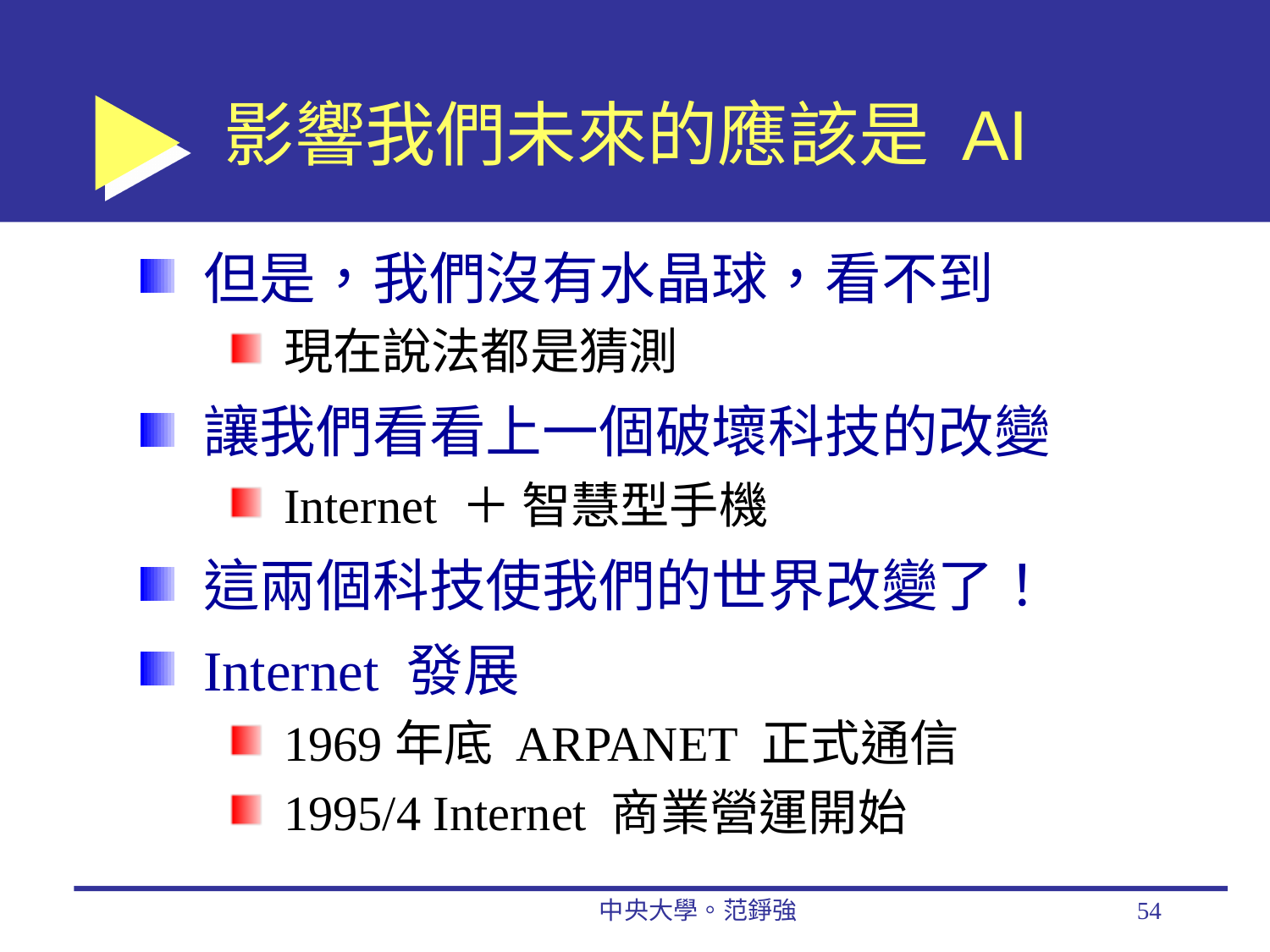

# 影響我們未來的應該是 AI
但是，我們沒有水晶球，看不到
現在說法都是猜測
讓我們看看上一個破壞科技的改變
Internet ＋ 智慧型手機
這兩個科技使我們的世界改變了！
Internet 發展
1969年底 ARPANET 正式通信
1995/4 Internet 商業營運開始
中央大學。范錚強
54